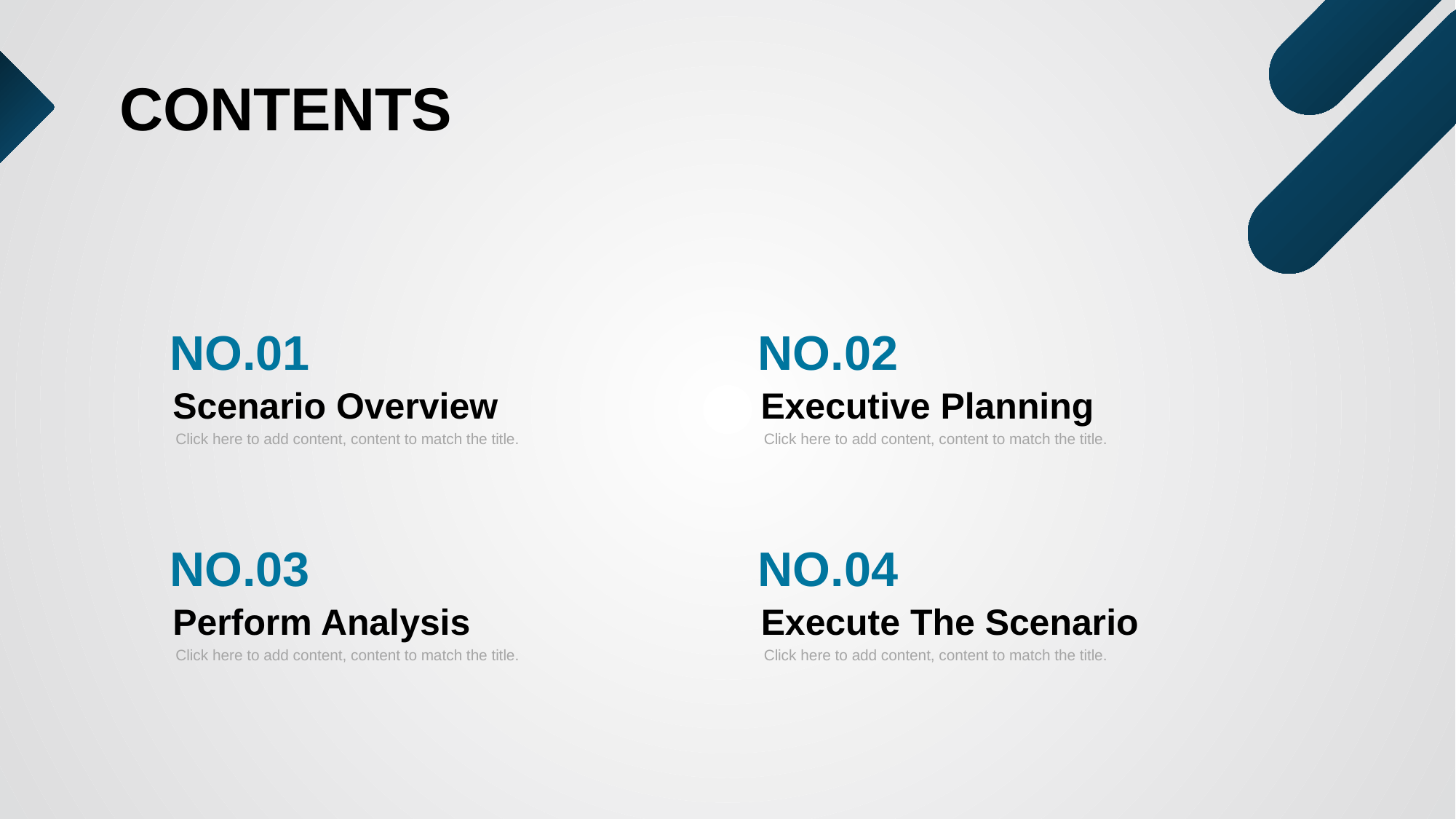

行业PPT模板http://www.1ppt.com/hangye/

CONTENTS
NO.01
Scenario Overview
Click here to add content, content to match the title.
NO.02
Executive Planning
Click here to add content, content to match the title.
NO.03
Perform Analysis
Click here to add content, content to match the title.
NO.04
Execute The Scenario
Click here to add content, content to match the title.